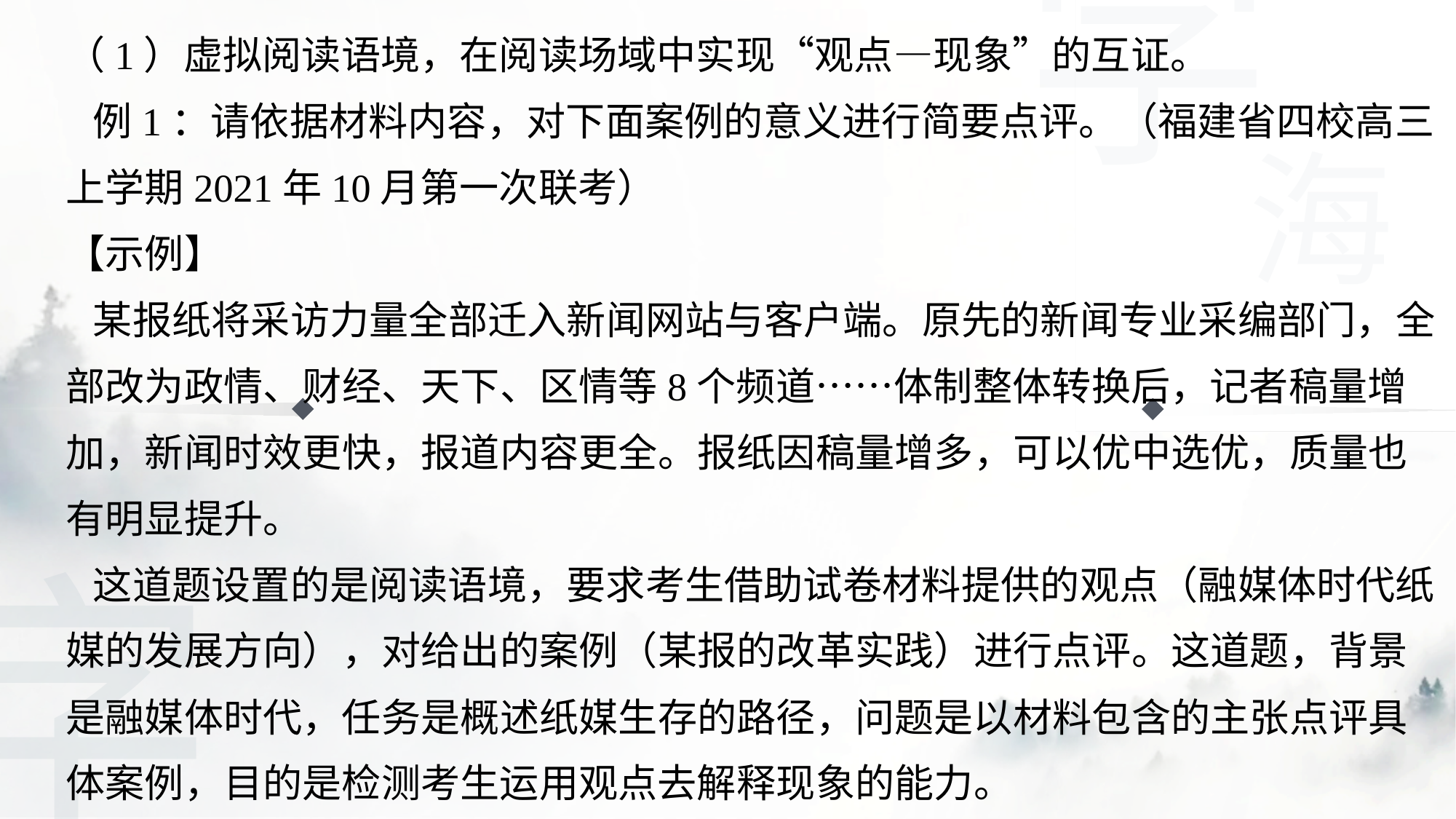

（1）虚拟阅读语境，在阅读场域中实现“观点—现象”的互证。
  例1：请依据材料内容，对下面案例的意义进行简要点评。（福建省四校高三上学期2021年10月第一次联考）
【示例】
  某报纸将采访力量全部迁入新闻网站与客户端。原先的新闻专业采编部门，全部改为政情、财经、天下、区情等8个频道……体制整体转换后，记者稿量增加，新闻时效更快，报道内容更全。报纸因稿量增多，可以优中选优，质量也有明显提升。
  这道题设置的是阅读语境，要求考生借助试卷材料提供的观点（融媒体时代纸媒的发展方向），对给出的案例（某报的改革实践）进行点评。这道题，背景是融媒体时代，任务是概述纸媒生存的路径，问题是以材料包含的主张点评具体案例，目的是检测考生运用观点去解释现象的能力。